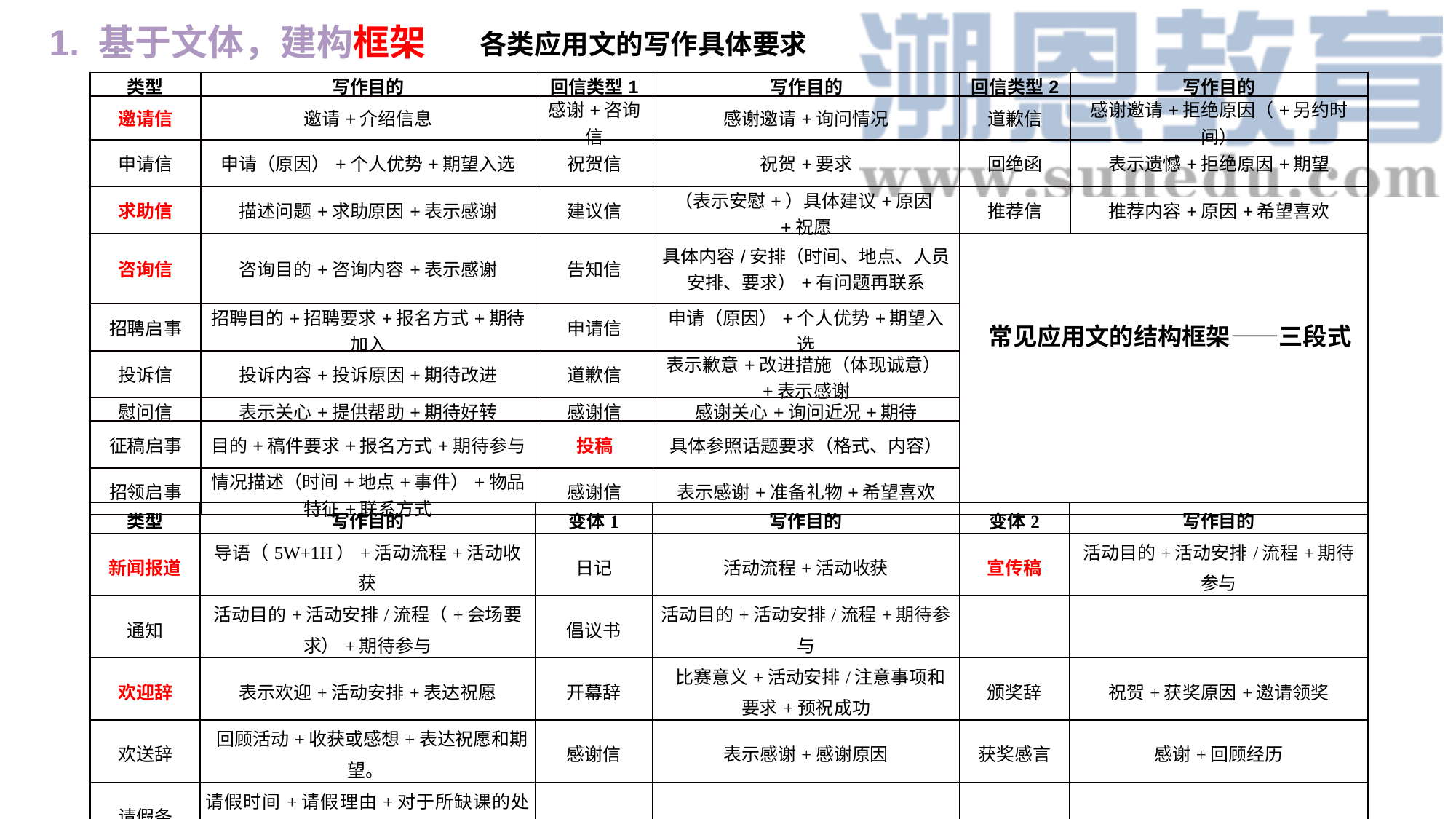

1. 基于文体，建构框架
各类应用文的写作具体要求
| 类型 | 写作目的 | 回信类型1 | 写作目的 | 回信类型2 | 写作目的 |
| --- | --- | --- | --- | --- | --- |
| 邀请信 | 邀请+介绍信息 | 感谢+咨询信 | 感谢邀请+询问情况 | 道歉信 | 感谢邀请+拒绝原因（+另约时间） |
| 申请信 | 申请（原因）+个人优势+期望入选 | 祝贺信 | 祝贺+要求 | 回绝函 | 表示遗憾+拒绝原因+期望 |
| 求助信 | 描述问题+求助原因+表示感谢 | 建议信 | （表示安慰+）具体建议+原因+祝愿 | 推荐信 | 推荐内容+原因+希望喜欢 |
| 咨询信 | 咨询目的+咨询内容+表示感谢 | 告知信 | 具体内容/安排（时间、地点、人员安排、要求）+有问题再联系 |  |  |
| 招聘启事 | 招聘目的+招聘要求+报名方式+期待加入 | 申请信 | 申请（原因）+个人优势+期望入选 |  |  |
| 投诉信 | 投诉内容+投诉原因+期待改进 | 道歉信 | 表示歉意+改进措施（体现诚意）+表示感谢 |  |  |
| 慰问信 | 表示关心+提供帮助+期待好转 | 感谢信 | 感谢关心+询问近况+期待 |  |  |
| 征稿启事 | 目的+稿件要求+报名方式+期待参与 | 投稿 | 具体参照话题要求（格式、内容） |  |  |
| 招领启事 | 情况描述（时间+地点+事件）+物品特征+联系方式 | 感谢信 | 表示感谢+准备礼物+希望喜欢 |  |  |
常见应用文的结构框架——三段式
| 类型 | 写作目的 | 变体1 | 写作目的 | 变体2 | 写作目的 |
| --- | --- | --- | --- | --- | --- |
| 新闻报道 | 导语（5W+1H）+活动流程+活动收获 | 日记 | 活动流程+活动收获 | 宣传稿 | 活动目的+活动安排/流程+期待参与 |
| 通知 | 活动目的+活动安排/流程（+会场要求）+期待参与 | 倡议书 | 活动目的+活动安排/流程+期待参与 |  |  |
| 欢迎辞 | 表示欢迎+活动安排+表达祝愿 | 开幕辞 | 比赛意义+活动安排/注意事项和要求+预祝成功 | 颁奖辞 | 祝贺+获奖原因+邀请领奖 |
| 欢送辞 | 回顾活动+收获或感想+表达祝愿和期望。 | 感谢信 | 表示感谢+感谢原因 | 获奖感言 | 感谢+回顾经历 |
| 请假条 | 请假时间+请假理由+对于所缺课的处理办法 |  |  |  |  |
| 演讲稿 | 具体参照话题要求（格式、内容） |  |  |  |  |